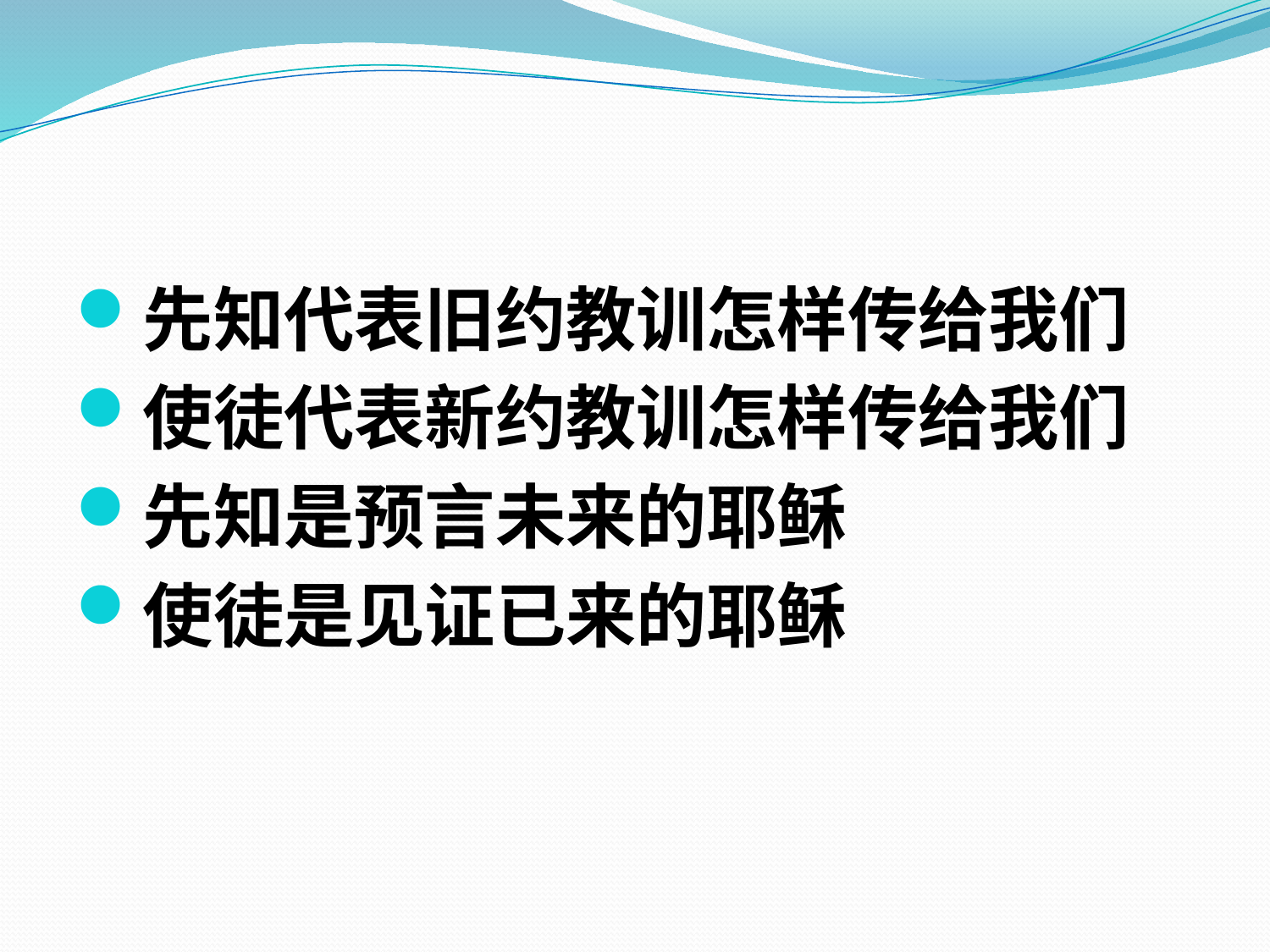

#
先知代表旧约教训怎样传给我们
使徒代表新约教训怎样传给我们
先知是预言未来的耶稣
使徒是见证已来的耶稣